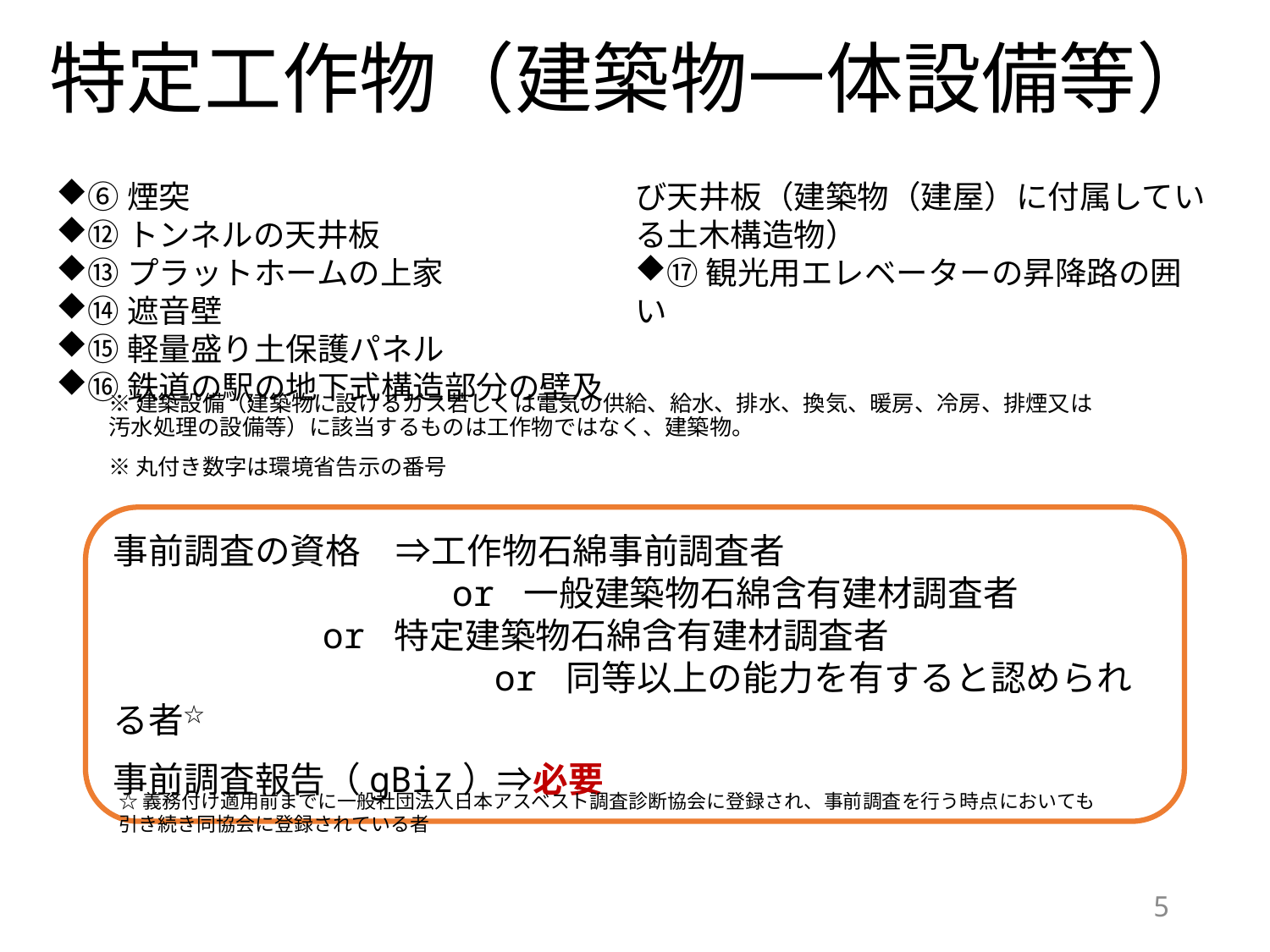

# 特定工作物（建築物一体設備等）
⑥煙突
⑫トンネルの天井板
⑬プラットホームの上家
⑭遮音壁
⑮軽量盛り土保護パネル
⑯鉄道の駅の地下式構造部分の壁及び天井板（建築物（建屋）に付属している土木構造物）
⑰観光用エレベーターの昇降路の囲い

※建築設備（建築物に設けるガス若しくは電気の供給、給水、排水、換気、暖房、冷房、排煙又は汚水処理の設備等）に該当するものは工作物ではなく、建築物。
※丸付き数字は環境省告示の番号

事前調査の資格　⇒工作物石綿事前調査者
                or 一般建築物石綿含有建材調査者
          　　　 or 特定建築物石綿含有建材調査者
                  or 同等以上の能力を有すると認められる者☆

事前調査報告（gBiz）⇒必要

☆義務付け適用前までに一般社団法人日本アスベスト調査診断協会に登録され、事前調査を行う時点においても引き続き同協会に登録されている者
5